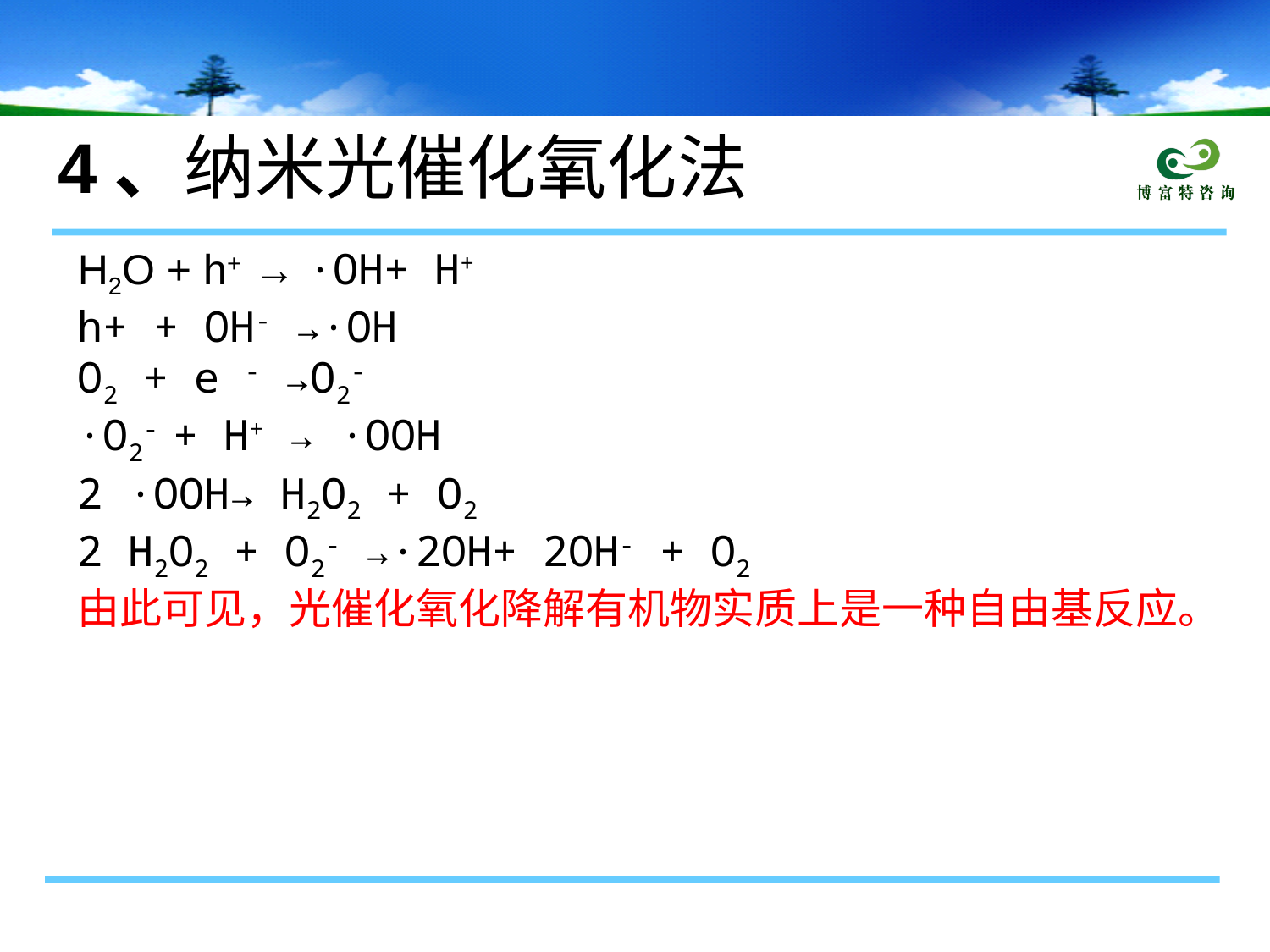

4、纳米光催化氧化法
H2O + h+ → ·OH+ H+
h+ + OH- →·OH
O2 + e - →O2-
·O2- + H+ → ·OOH
2 ·OOH→ H2O2 + O2
2 H2O2 + O2- →·2OH+ 2OH- + O2
由此可见，光催化氧化降解有机物实质上是一种自由基反应。